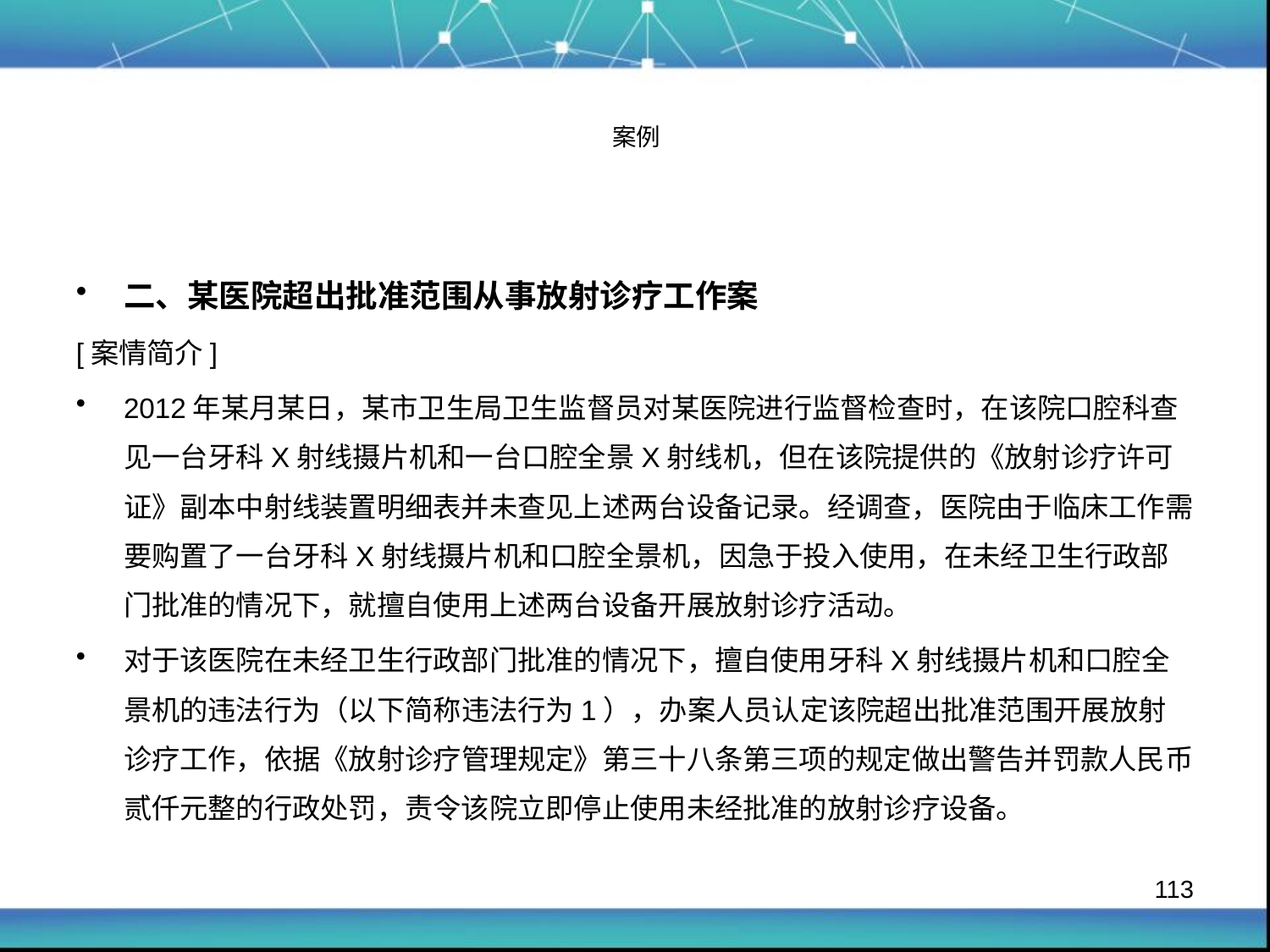

# 案例

二、某医院超出批准范围从事放射诊疗工作案
[案情简介]
2012年某月某日，某市卫生局卫生监督员对某医院进行监督检查时，在该院口腔科查见一台牙科X射线摄片机和一台口腔全景X射线机，但在该院提供的《放射诊疗许可证》副本中射线装置明细表并未查见上述两台设备记录。经调查，医院由于临床工作需要购置了一台牙科X射线摄片机和口腔全景机，因急于投入使用，在未经卫生行政部门批准的情况下，就擅自使用上述两台设备开展放射诊疗活动。
对于该医院在未经卫生行政部门批准的情况下，擅自使用牙科X射线摄片机和口腔全景机的违法行为（以下简称违法行为1），办案人员认定该院超出批准范围开展放射诊疗工作，依据《放射诊疗管理规定》第三十八条第三项的规定做出警告并罚款人民币贰仟元整的行政处罚，责令该院立即停止使用未经批准的放射诊疗设备。

113